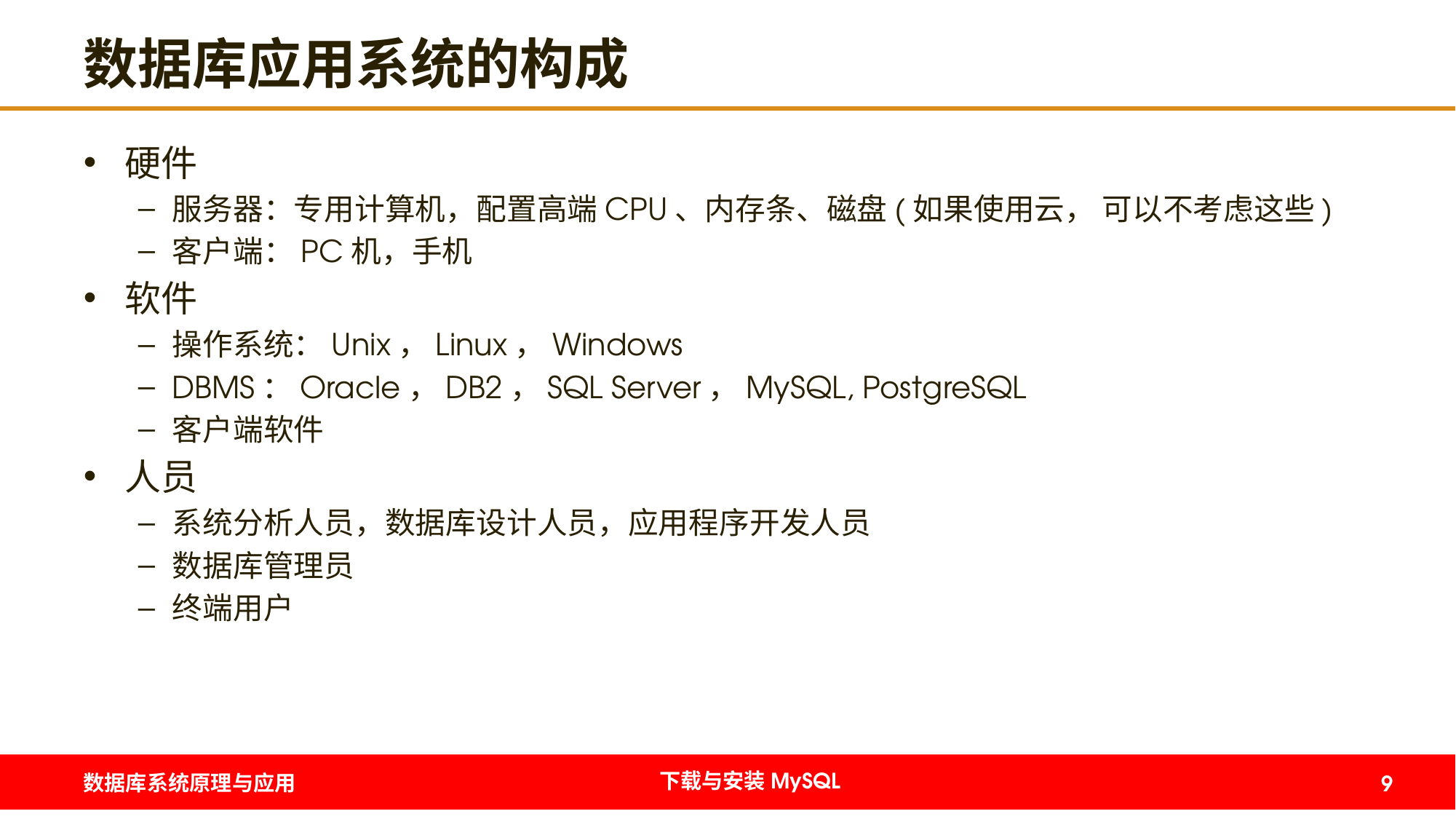

# 数据库应用系统的构成
硬件
服务器：专用计算机，配置高端CPU、内存条、磁盘(如果使用云， 可以不考虑这些)
客户端：PC机，手机
软件
操作系统：Unix，Linux，Windows
DBMS：Oracle，DB2，SQL Server，MySQL, PostgreSQL
客户端软件
人员
系统分析人员，数据库设计人员，应用程序开发人员
数据库管理员
终端用户